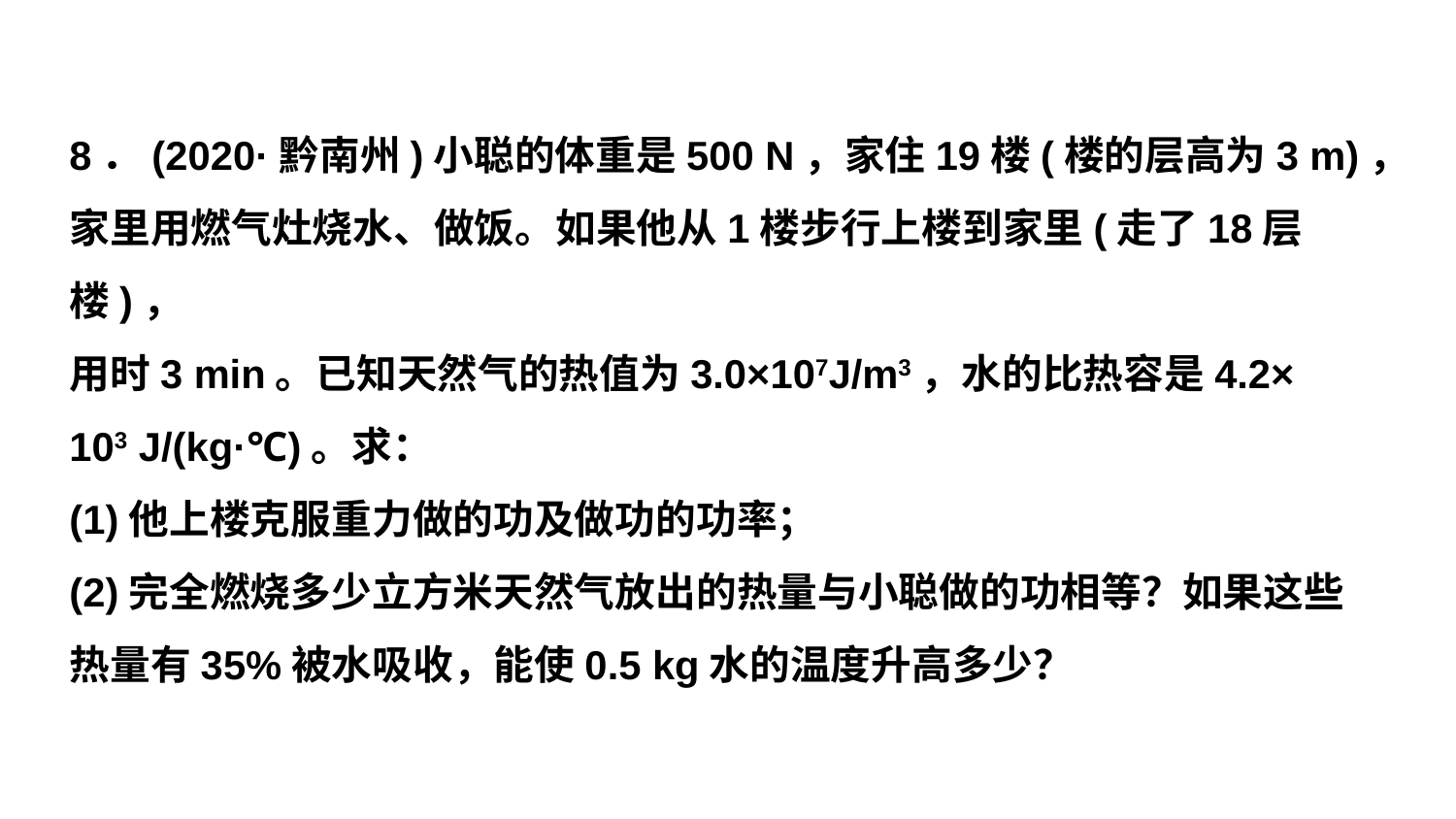

8．(2020·黔南州)小聪的体重是500 N，家住19楼(楼的层高为3 m)，
家里用燃气灶烧水、做饭。如果他从1楼步行上楼到家里(走了18层楼)，
用时3 min。已知天然气的热值为3.0×107J/m3，水的比热容是4.2×
103 J/(kg·℃)。求：
(1)他上楼克服重力做的功及做功的功率；
(2)完全燃烧多少立方米天然气放出的热量与小聪做的功相等？如果这些
热量有35%被水吸收，能使0.5 kg水的温度升高多少？